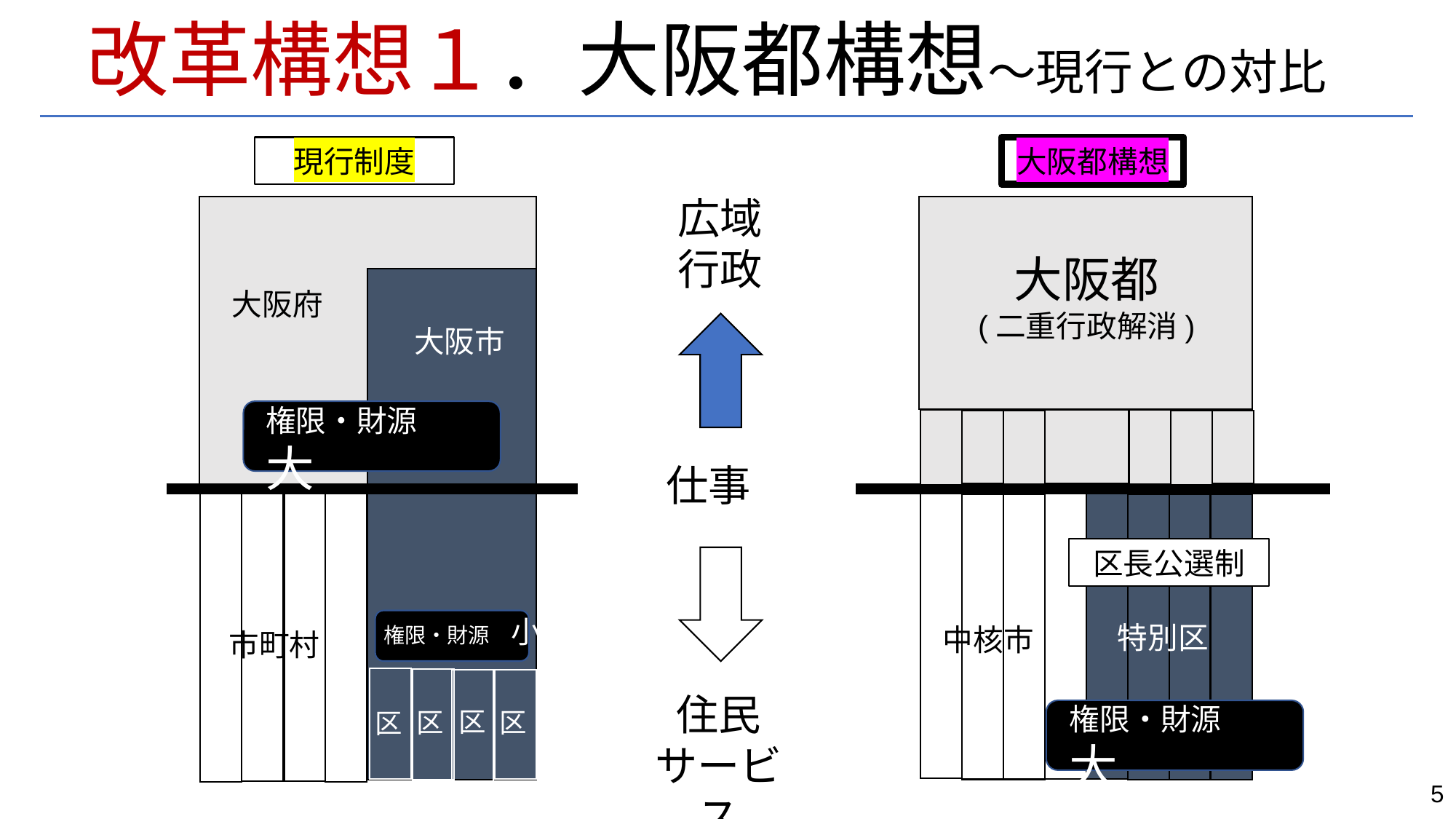

改革構想１．大阪都構想～現行との対比
大阪都構想
現行制度
広域
行政

大阪都
(二重行政解消)

大阪府

大阪市
権限・財源　大

仕事

区長公選制

権限・財源　小

特別区
中核市
市町村

住民
サービス
権限・財源　大
区
区
区

区
5